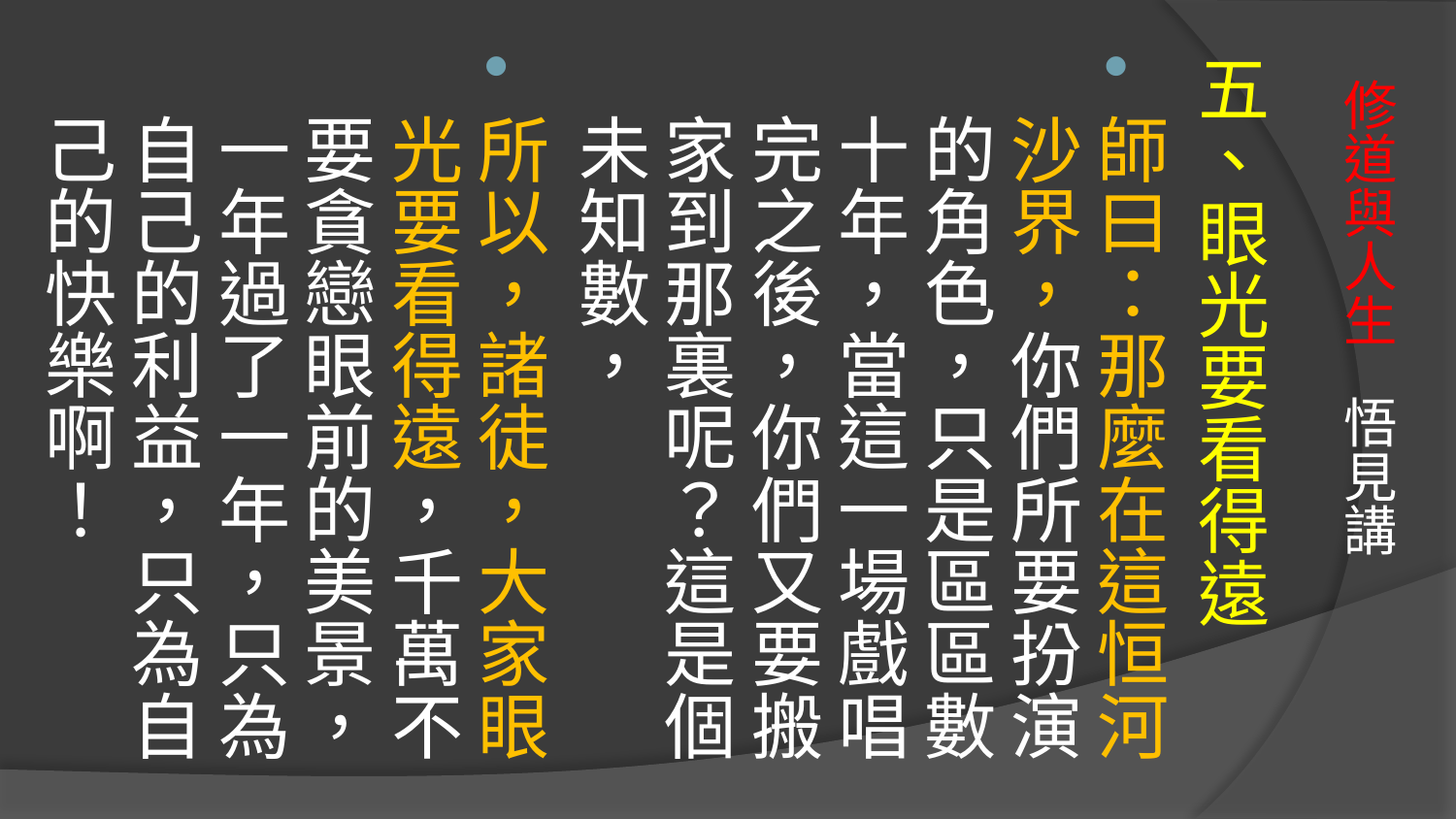

五、眼光要看得遠
師曰：那麼在這恒河沙界，你們所要扮演的角色，只是區區數十年，當這一場戲唱完之後，你們又要搬家到那裏呢？這是個未知數，
所以，諸徒，大家眼光要看得遠，千萬不要貪戀眼前的美景，一年過了一年，只為自己的利益，只為自己的快樂啊！
# 修道與人生    悟見講